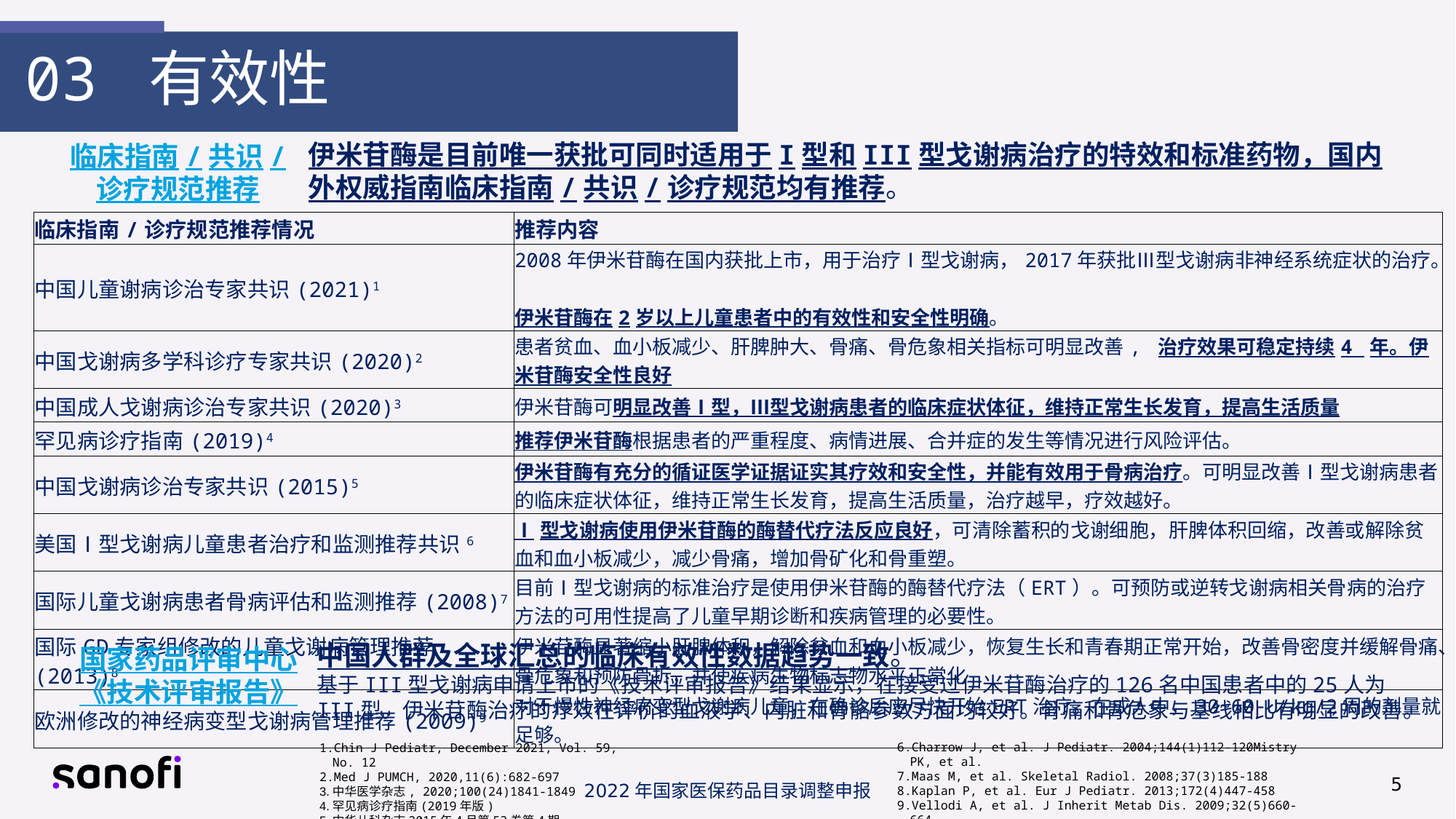

03 有效性
伊米苷酶是目前唯一获批可同时适用于I型和III型戈谢病治疗的特效和标准药物，国内外权威指南临床指南/共识/诊疗规范均有推荐。
临床指南/共识/
诊疗规范推荐
| 临床指南/诊疗规范推荐情况 | 推荐内容 |
| --- | --- |
| 中国儿童谢病诊治专家共识(2021)1 | 2008年伊米苷酶在国内获批上市，用于治疗Ⅰ型戈谢病，2017年获批Ⅲ型戈谢病非神经系统症状的治疗。 伊米苷酶在2岁以上儿童患者中的有效性和安全性明确。 |
| 中国戈谢病多学科诊疗专家共识(2020)2 | 患者贫血、血小板减少、肝脾肿大、骨痛、骨危象相关指标可明显改善, 治疗效果可稳定持续4 年。伊米苷酶安全性良好 |
| 中国成人戈谢病诊治专家共识(2020)3 | 伊米苷酶可明显改善Ⅰ型，Ⅲ型戈谢病患者的临床症状体征，维持正常生长发育，提高生活质量 |
| 罕见病诊疗指南(2019)4 | 推荐伊米苷酶根据患者的严重程度、病情进展、合并症的发生等情况进行风险评估。 |
| 中国戈谢病诊治专家共识(2015)5 | 伊米苷酶有充分的循证医学证据证实其疗效和安全性，并能有效用于骨病治疗。可明显改善Ⅰ型戈谢病患者的临床症状体征，维持正常生长发育，提高生活质量，治疗越早，疗效越好。 |
| 美国Ⅰ型戈谢病儿童患者治疗和监测推荐共识6 | Ⅰ型戈谢病使用伊米苷酶的酶替代疗法反应良好，可清除蓄积的戈谢细胞，肝脾体积回缩，改善或解除贫血和血小板减少，减少骨痛，增加骨矿化和骨重塑。 |
| 国际儿童戈谢病患者骨病评估和监测推荐(2008)7 | 目前Ⅰ型戈谢病的标准治疗是使用伊米苷酶的酶替代疗法（ERT）。可预防或逆转戈谢病相关骨病的治疗方法的可用性提高了儿童早期诊断和疾病管理的必要性。 |
| 国际GD专家组修改的儿童戈谢病管理推荐(2013)8 | 伊米苷酶显著缩小肝脾体积，解除贫血和血小板减少，恢复生长和青春期正常开始，改善骨密度并缓解骨痛、骨危象和预防骨折，并使疾病生物标志物水平正常化 |
| 欧洲修改的神经病变型戈谢病管理推荐(2009)9 | 对于慢性神经病变型戈谢病儿童，在确诊后应尽快开始ERT治疗。在成人中，30~60 U/kg/2周的剂量就足够。 |
中国人群及全球汇总的临床有效性数据趋势一致。
基于III型戈谢病申请上市的《技术评审报告》结果显示，在接受过伊米苷酶治疗的126名中国患者中的25人为III型。伊米苷酶治疗的疗效在评价的血液学、内脏和骨骼参数方面均较好。骨痛和骨危象与基线相比有明显的改善。
国家药品评审中心
《技术评审报告》
Charrow J, et al. J Pediatr. 2004;144(1)112-120Mistry PK, et al.
Maas M, et al. Skeletal Radiol. 2008;37(3)185-188
Kaplan P, et al. Eur J Pediatr. 2013;172(4)447-458
Vellodi A, et al. J Inherit Metab Dis. 2009;32(5)660-664
Chin J Pediatr, December 2021, Vol. 59, No. 12
Med J PUMCH, 2020,11(6):682-697
中华医学杂志, 2020;100(24)1841-1849
罕见病诊疗指南(2019年版)
中华儿科杂志2015年4月第53卷第4期
5
2022年国家医保药品目录调整申报